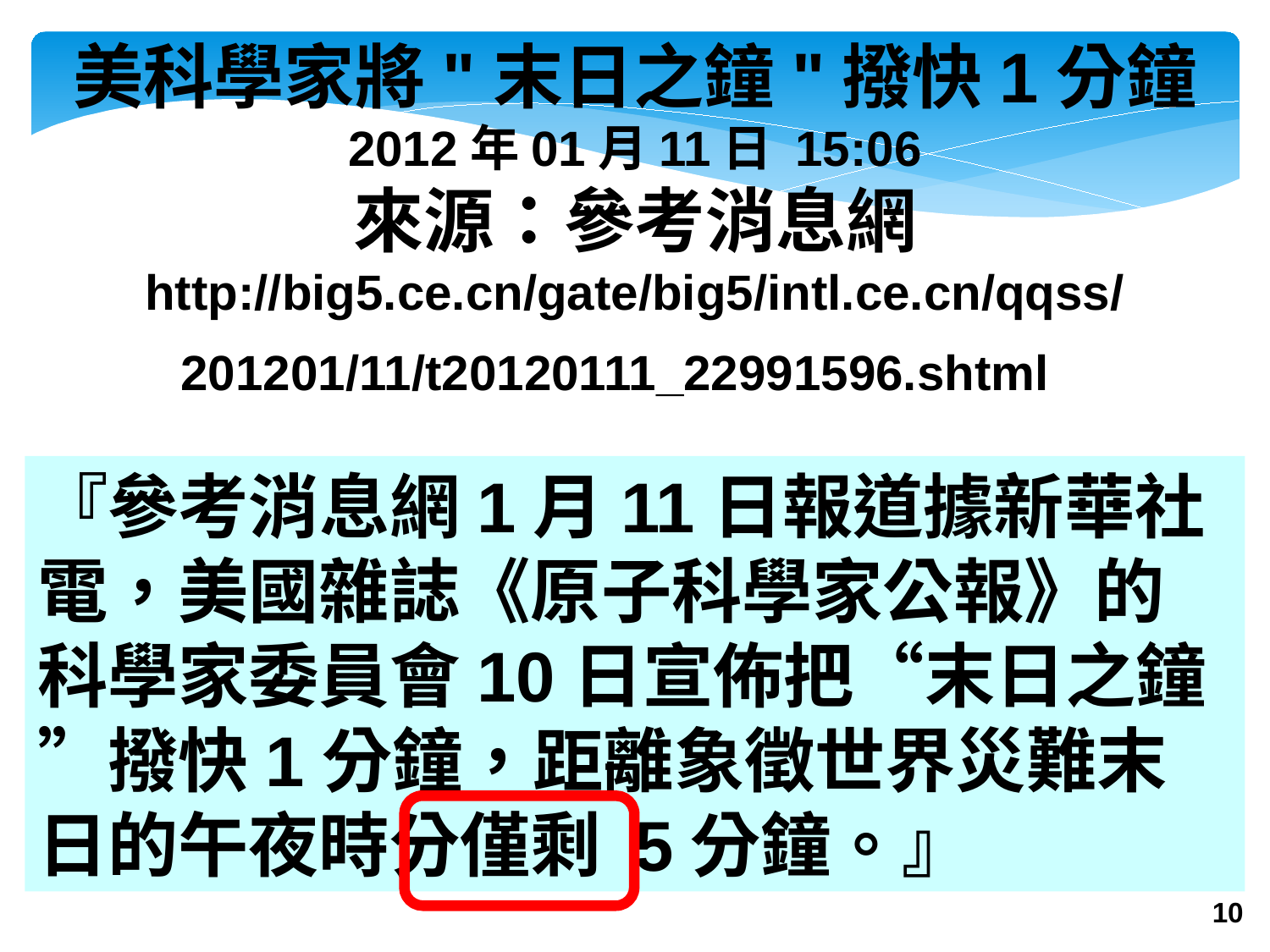

美科學家將"末日之鐘"撥快1分鐘
2012年01月11日 15:06
來源：參考消息網
http://big5.ce.cn/gate/big5/intl.ce.cn/qqss/201201/11/t20120111_22991596.shtml
『參考消息網1月11日報道據新華社電，美國雜誌《原子科學家公報》的科學家委員會10日宣佈把“末日之鐘”撥快1分鐘，距離象徵世界災難末日的午夜時分僅剩 5分鐘。』

10